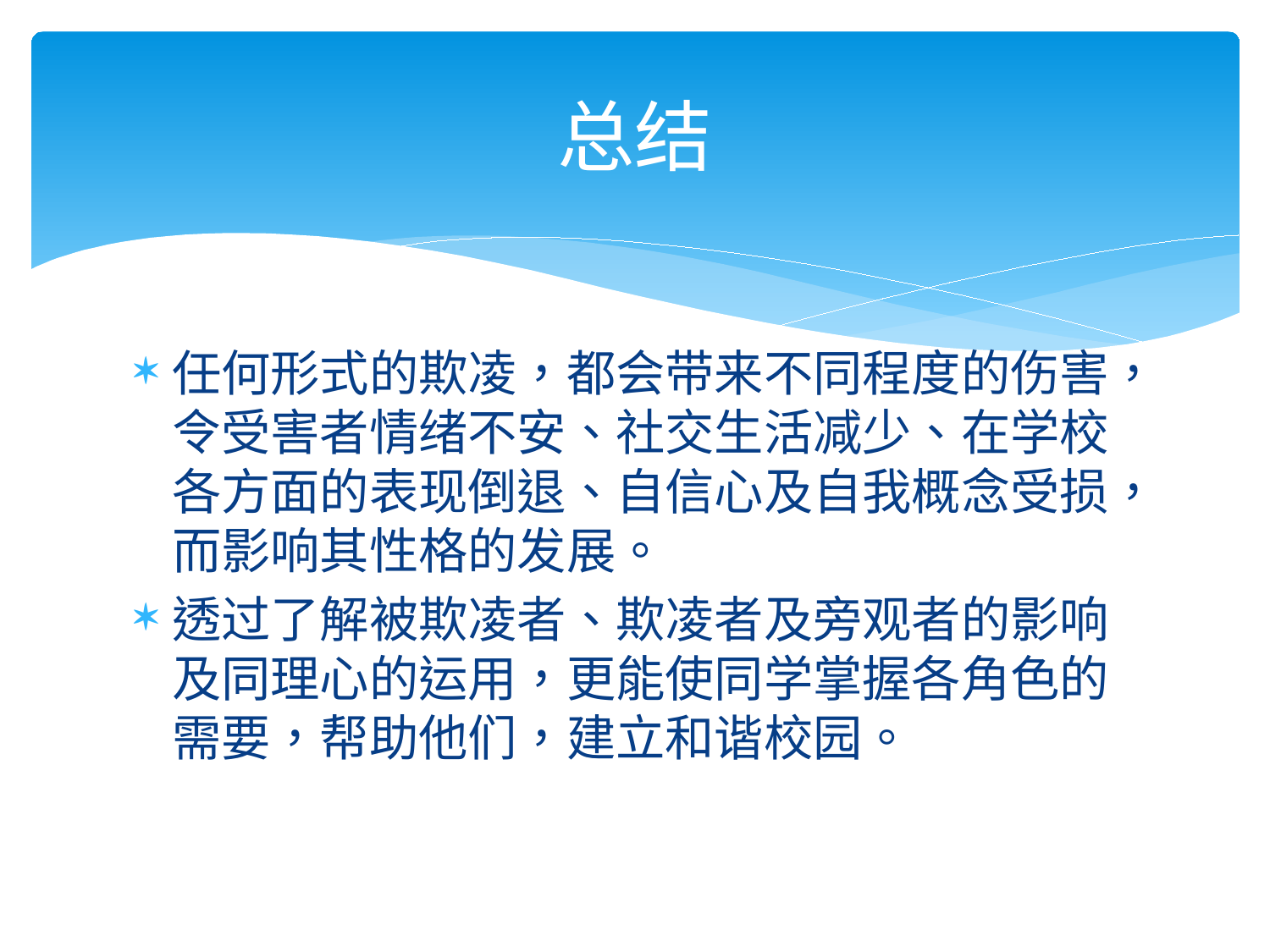

# 总结
任何形式的欺凌，都会带来不同程度的伤害，令受害者情绪不安、社交生活减少、在学校各方面的表现倒退、自信心及自我概念受损，而影响其性格的发展。
透过了解被欺凌者、欺凌者及旁观者的影响及同理心的运用，更能使同学掌握各角色的需要，帮助他们，建立和谐校园。